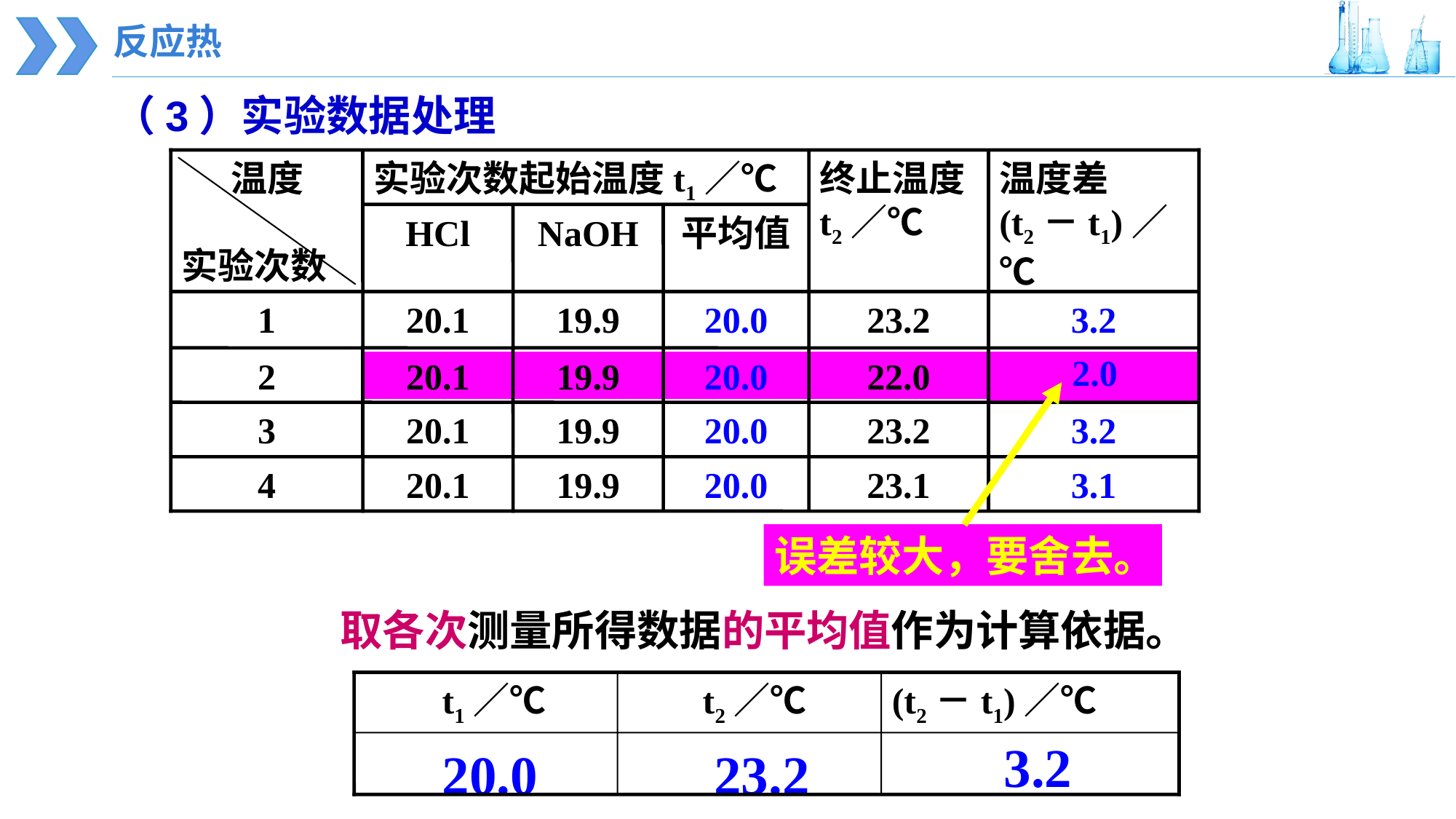

反应热
（3）实验数据处理
     温度

实验次数

实验次数起始温度t1／℃

终止温度t2／℃

温度差
(t2－t1)／℃

HCl

NaOH

平均值

1

20.1
19.9
20.0
23.2
3.2
2.0
2

20.1

19.9

20.0
22.0

误差较大，要舍去。
3

20.1

19.9

20.0
23.2
3.2
4

20.1

19.9

20.0
23.1
3.1

取各次测量所得数据的平均值作为计算依据。

t1／℃

t2／℃
(t2－t1)／℃

3.2
20.0
23.2